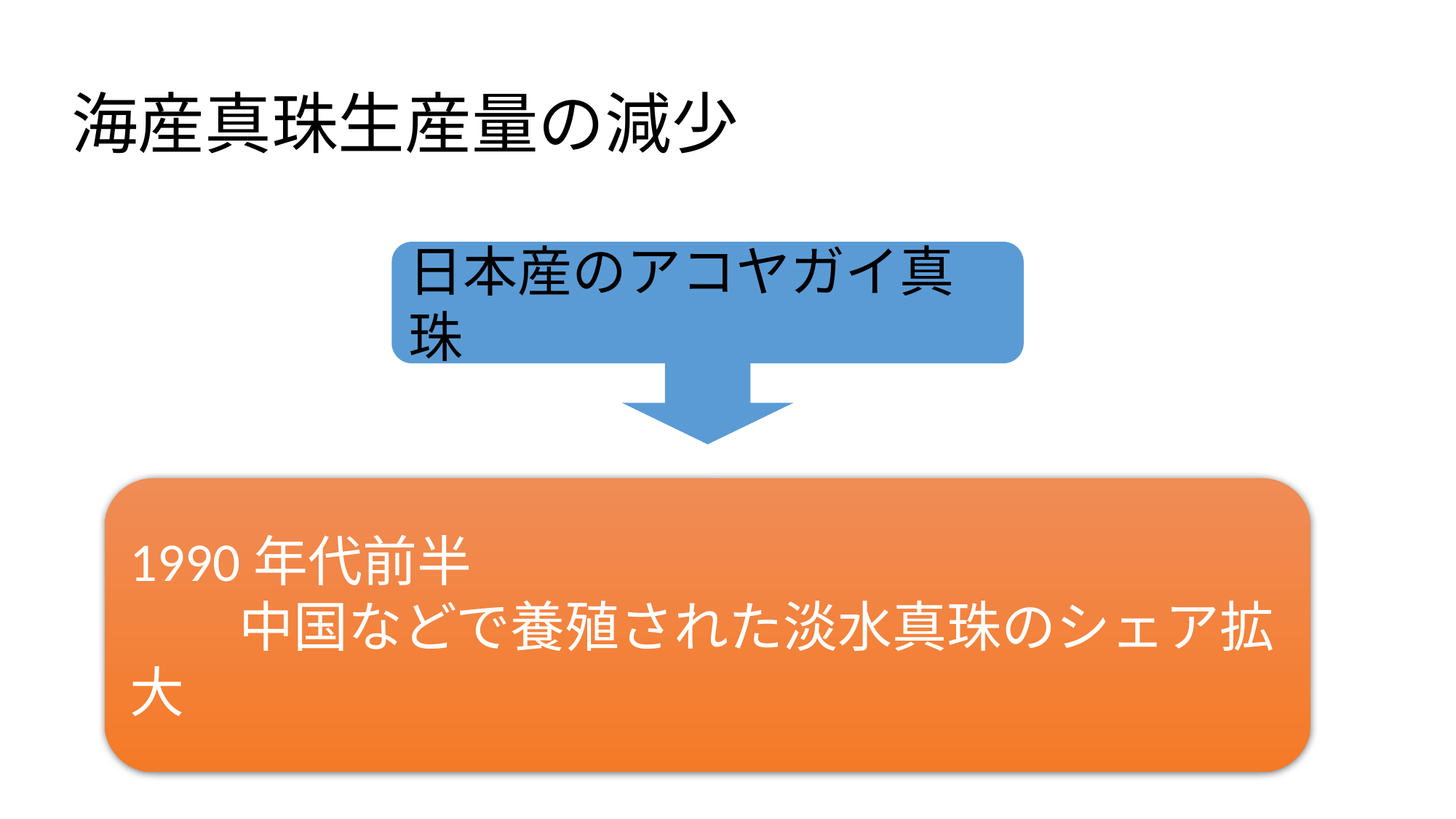

# 海産真珠生産量の減少
日本産のアコヤガイ真珠

1990年代前半
　　中国などで養殖された淡水真珠のシェア拡大